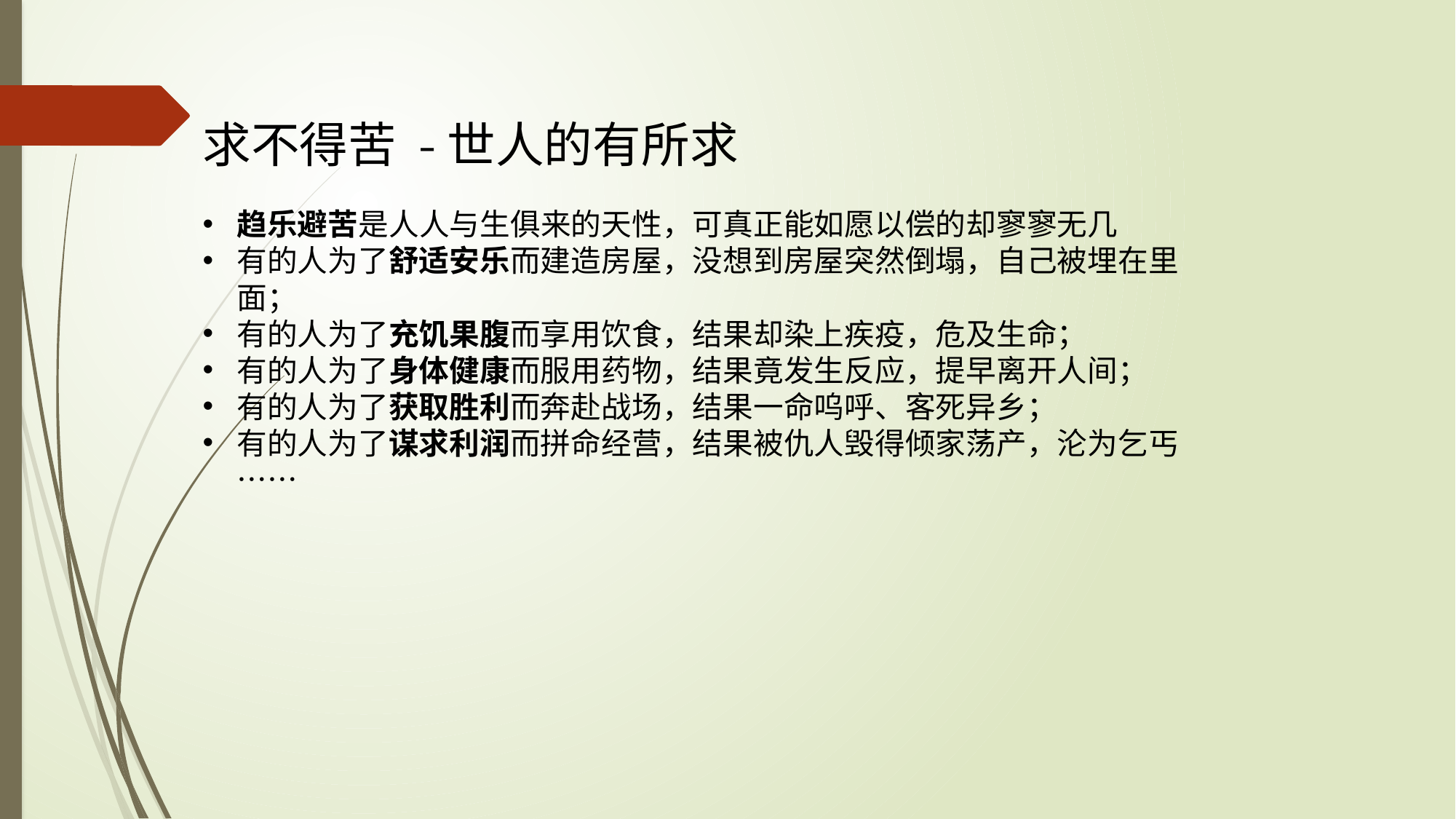

求不得苦 -世人的有所求

趋乐避苦是人人与生俱来的天性，可真正能如愿以偿的却寥寥无几
有的人为了舒适安乐而建造房屋，没想到房屋突然倒塌，自己被埋在里面；
有的人为了充饥果腹而享用饮食，结果却染上疾疫，危及生命；
有的人为了身体健康而服用药物，结果竟发生反应，提早离开人间；
有的人为了获取胜利而奔赴战场，结果一命呜呼、客死异乡；
有的人为了谋求利润而拼命经营，结果被仇人毁得倾家荡产，沦为乞丐……